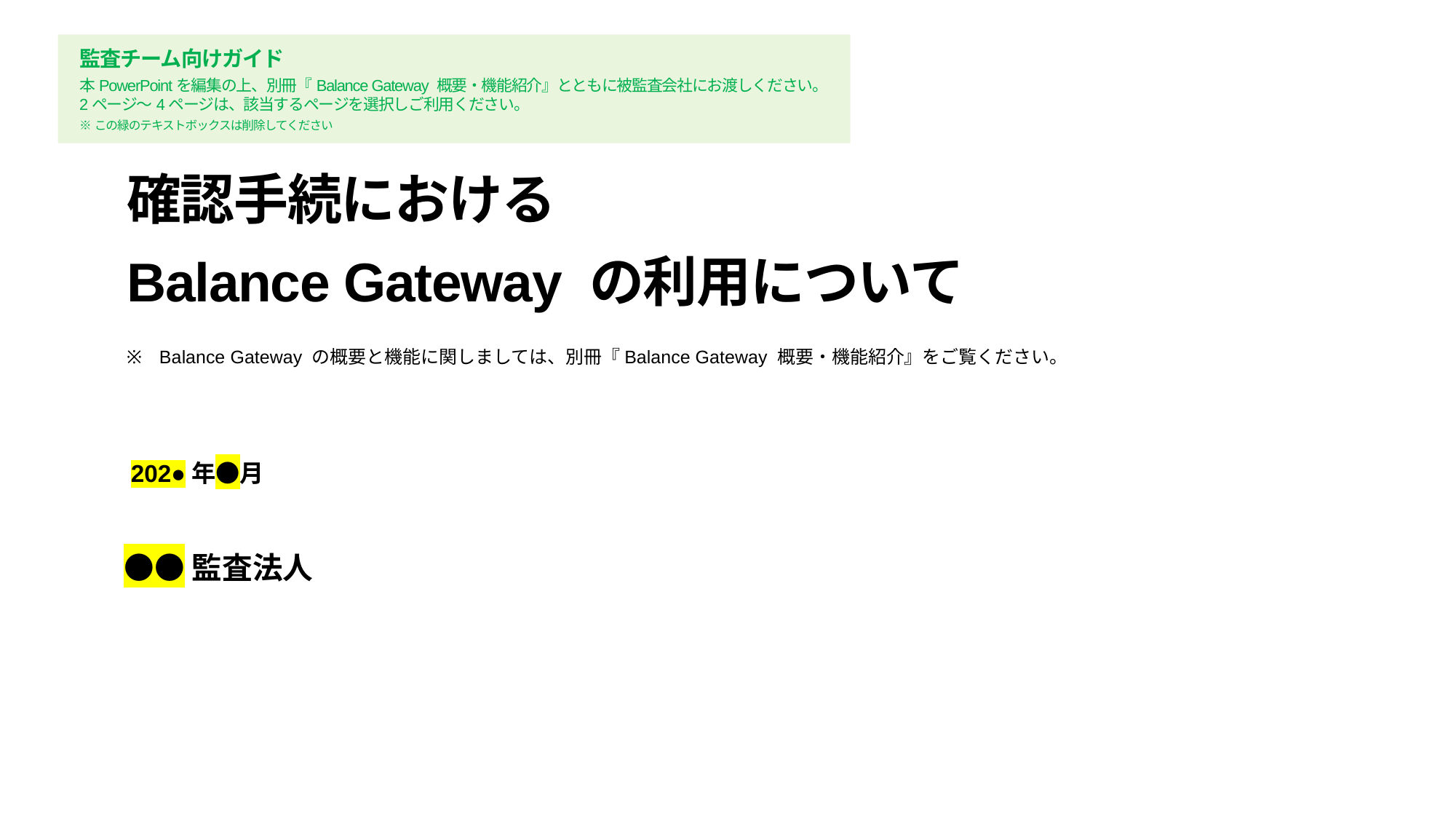

監査チーム向けガイド
本PowerPointを編集の上、別冊『Balance Gateway 概要・機能紹介』とともに被監査会社にお渡しください。
2ページ～4ページは、該当するページを選択しご利用ください。
※この緑のテキストボックスは削除してください
# 確認手続における Balance Gateway の利用について
※	Balance Gateway の概要と機能に関しましては、別冊『Balance Gateway 概要・機能紹介』をご覧ください。
202●年●月
●●監査法人